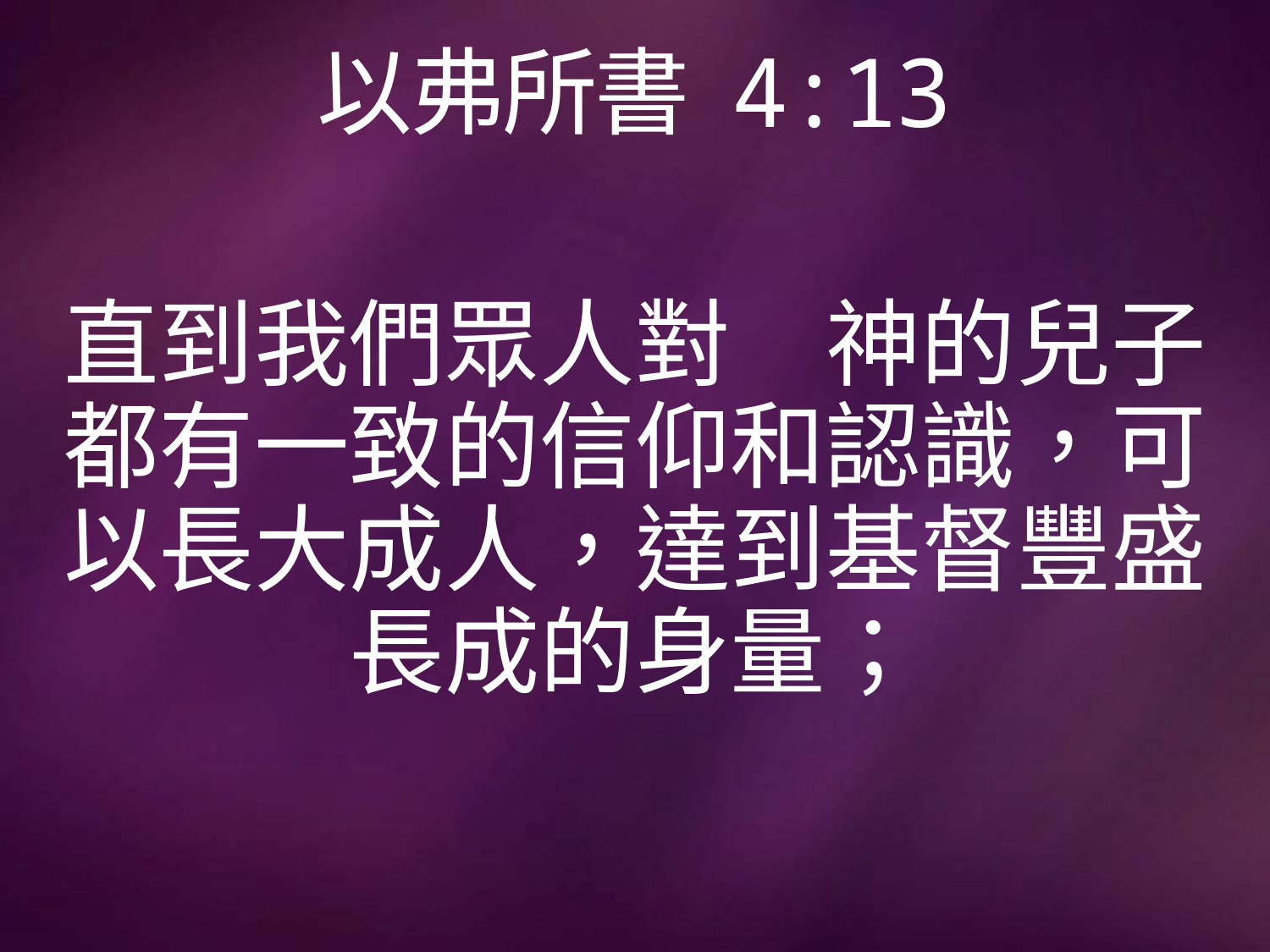

# 以弗所書 4:13
直到我們眾人對　神的兒子都有一致的信仰和認識，可以長大成人，達到基督豐盛長成的身量；